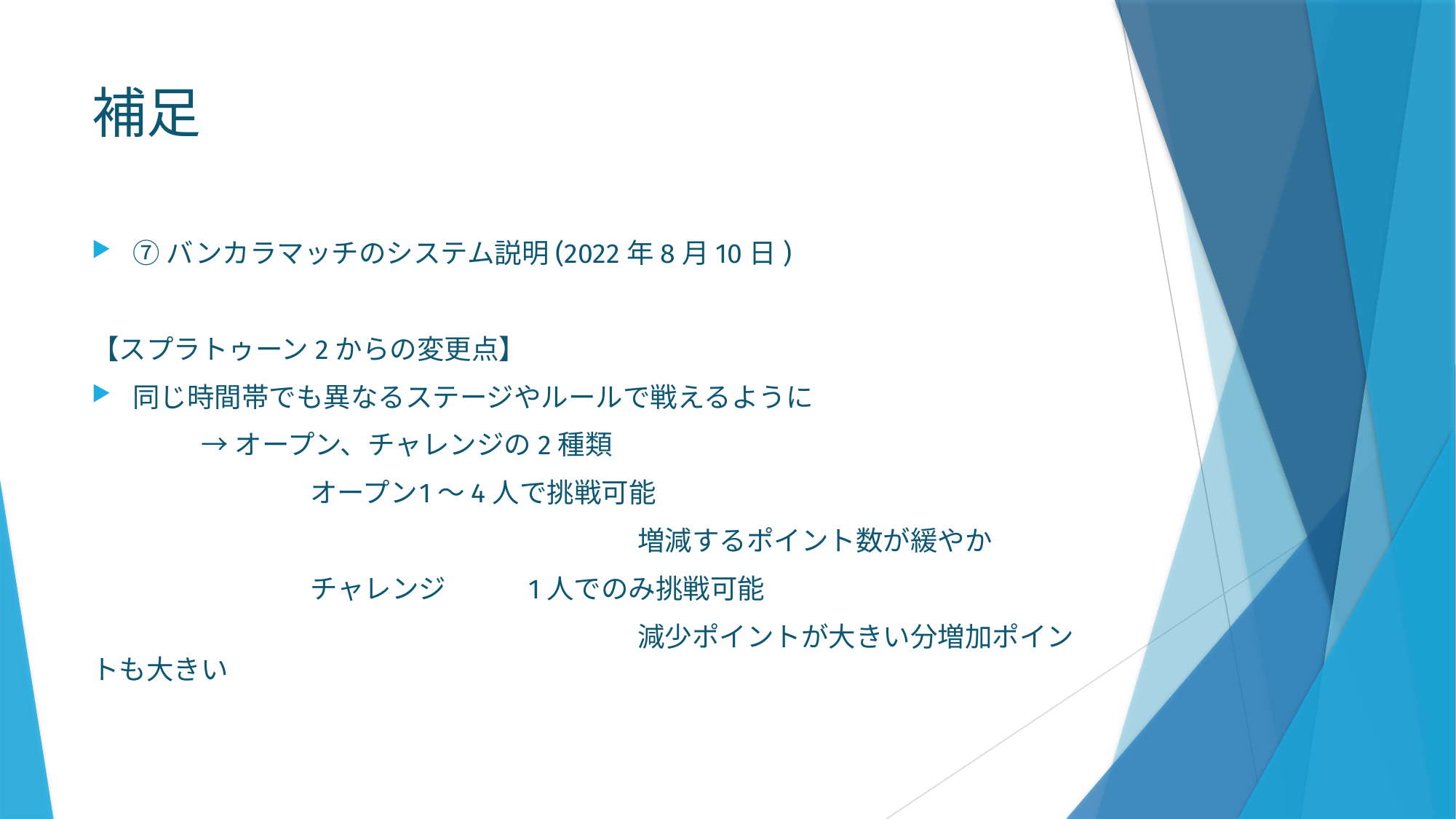

# 補足
⑦バンカラマッチのシステム説明(2022年8月10日)

【スプラトゥーン2からの変更点】
同じ時間帯でも異なるステージやルールで戦えるように
	→オープン、チャレンジの2種類
		オープン	1～4人で挑戦可能
					増減するポイント数が緩やか
		チャレンジ	1人でのみ挑戦可能
					減少ポイントが大きい分増加ポイントも大きい